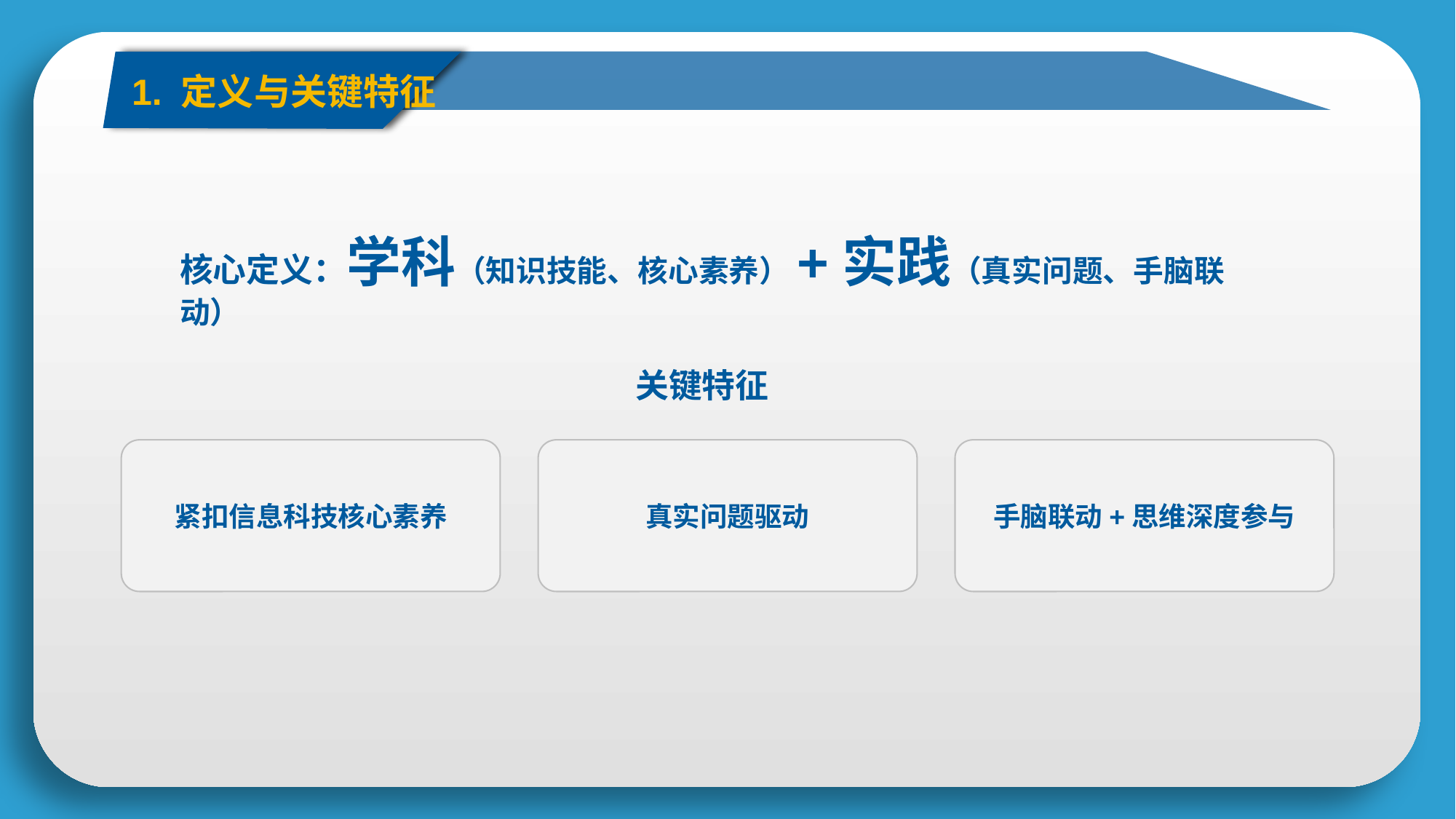

1. 定义与关键特征
核心定义：学科（知识技能、核心素养）+实践（真实问题、手脑联动）
关键特征

紧扣信息科技核心素养
真实问题驱动
手脑联动+思维深度参与